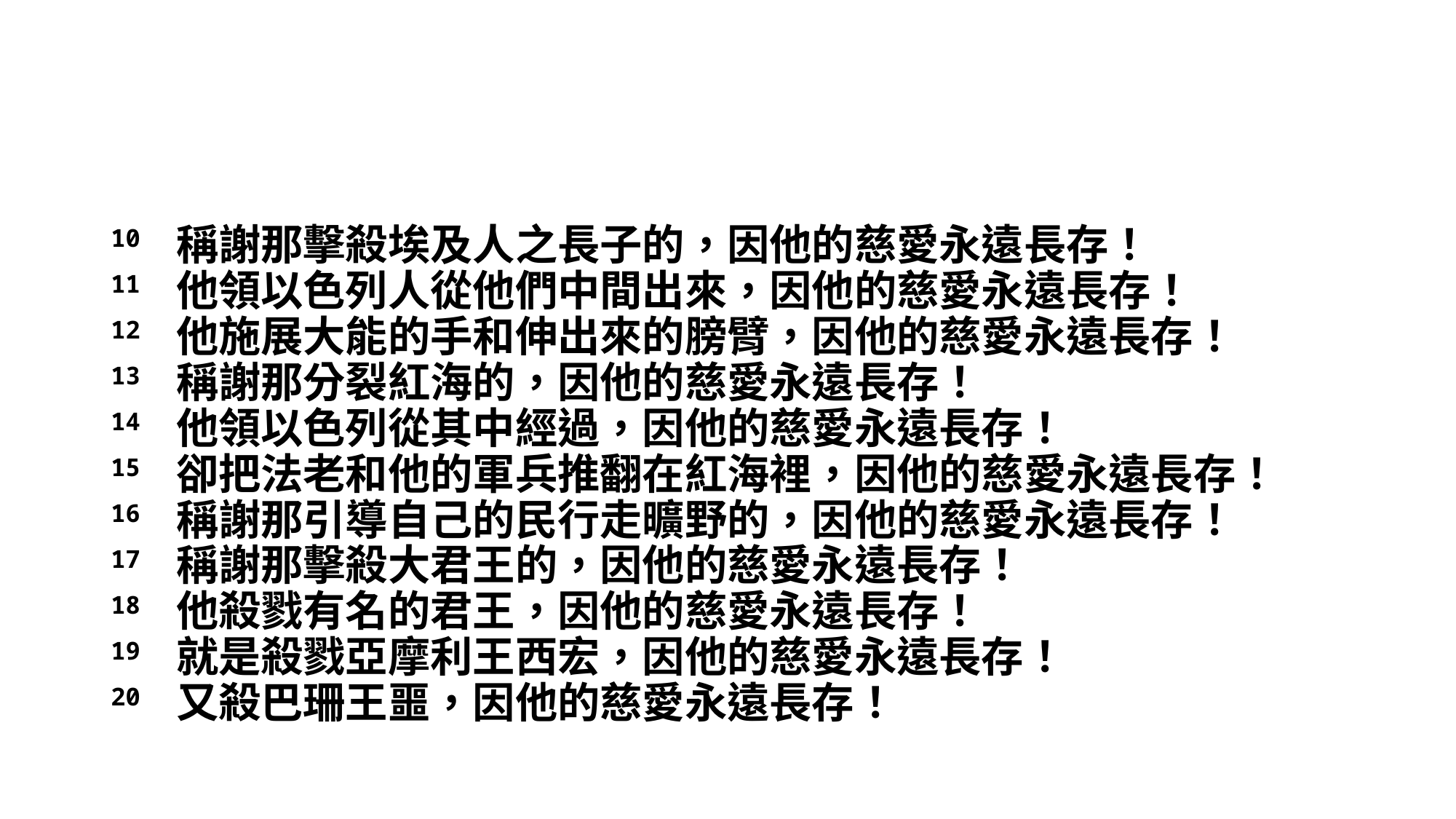

#
10 稱謝那擊殺埃及人之長子的，因他的慈愛永遠長存！
11 他領以色列人從他們中間出來，因他的慈愛永遠長存！
12 他施展大能的手和伸出來的膀臂，因他的慈愛永遠長存！
13 稱謝那分裂紅海的，因他的慈愛永遠長存！
14 他領以色列從其中經過，因他的慈愛永遠長存！
15 卻把法老和他的軍兵推翻在紅海裡，因他的慈愛永遠長存！
16 稱謝那引導自己的民行走曠野的，因他的慈愛永遠長存！
17 稱謝那擊殺大君王的，因他的慈愛永遠長存！
18 他殺戮有名的君王，因他的慈愛永遠長存！
19 就是殺戮亞摩利王西宏，因他的慈愛永遠長存！
20 又殺巴珊王噩，因他的慈愛永遠長存！